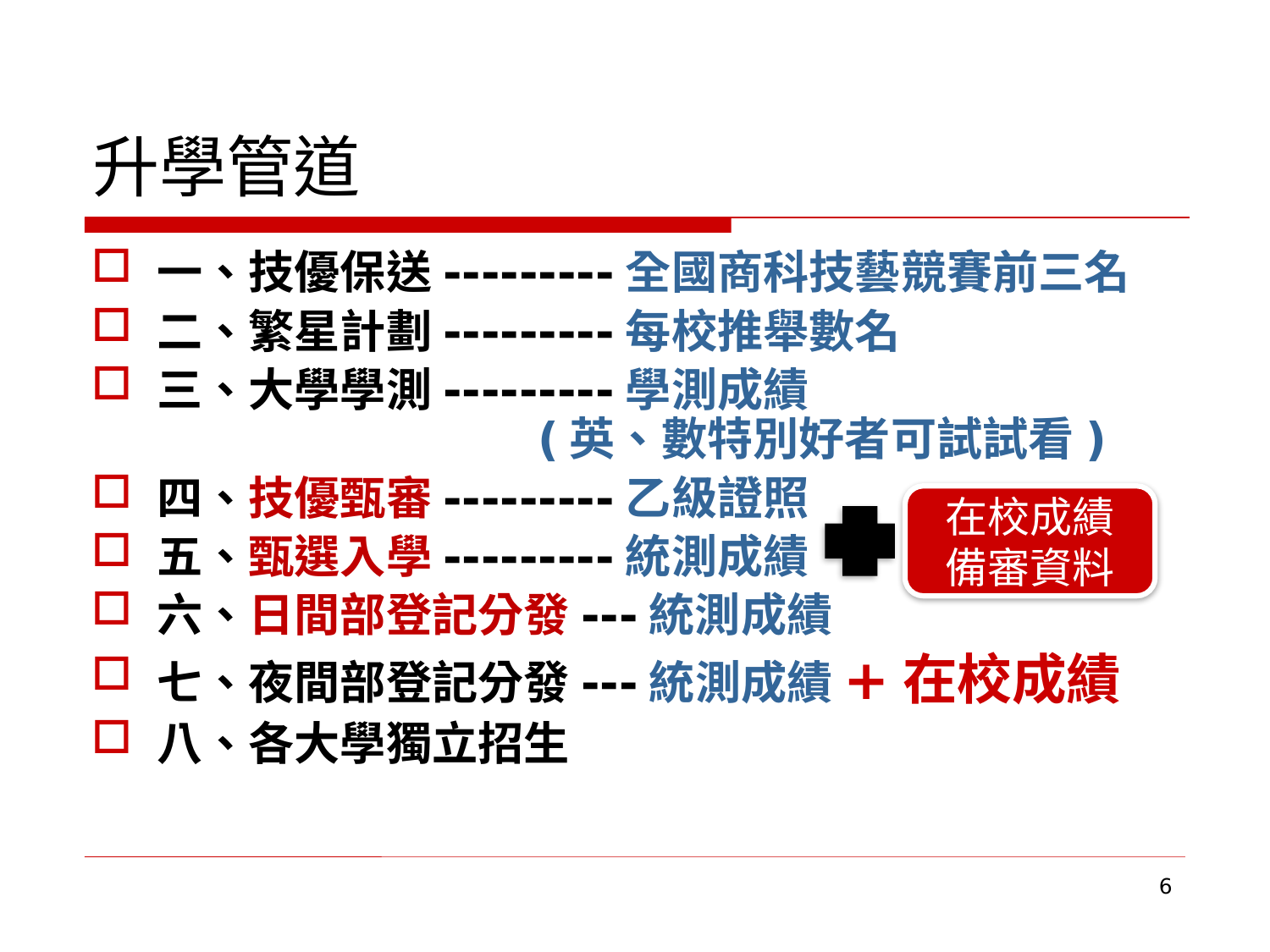

# 升學管道
一、技優保送---------全國商科技藝競賽前三名
二、繁星計劃---------每校推舉數名
三、大學學測---------學測成績
                              	(英、數特別好者可試試看)
四、技優甄審---------乙級證照
五、甄選入學---------統測成績
六、日間部登記分發---統測成績
七、夜間部登記分發---統測成績+在校成績
八、各大學獨立招生

在校成績
備審資料

6